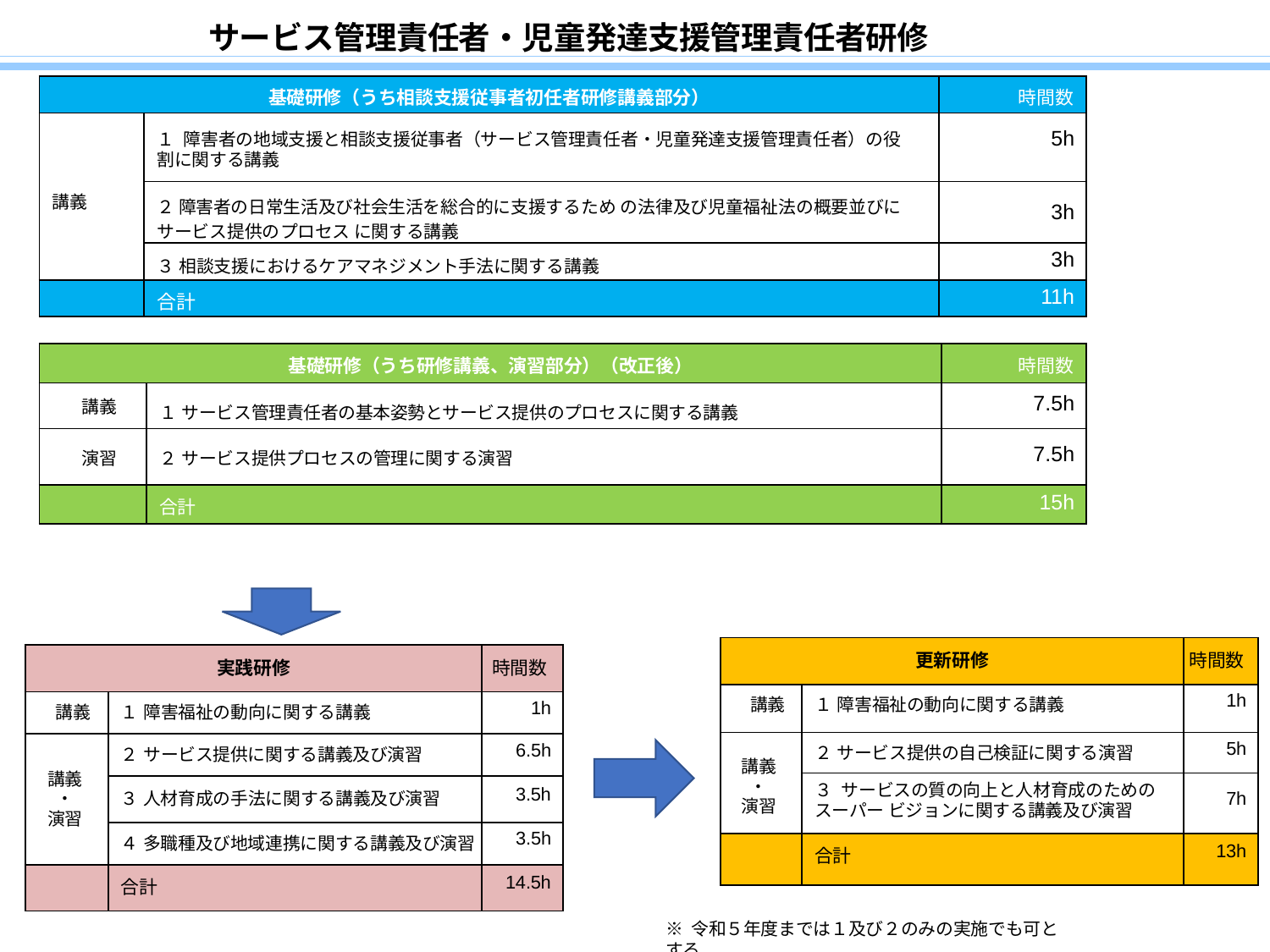

# サービス管理責任者・児童発達支援管理責任者研修

| 基礎研修（うち相談支援従事者初任者研修講義部分） |  | 時間数 |
| --- | --- | --- |
| 講義 | １ 障害者の地域支援と相談支援従事者（サービス管理責任者・児童発達支援管理責任者）の役割に関する講義 | 5h |
|  | ２ 障害者の日常生活及び社会生活を総合的に支援するため の法律及び児童福祉法の概要並びにサービス提供のプロセス に関する講義 | 3h |
|  | ３ 相談支援におけるケアマネジメント手法に関する講義 | 3h |
|  | 合計 | 11h |
| 基礎研修（うち研修講義、演習部分）（改正後） |  | 時間数 |
| --- | --- | --- |
| 講義 | １ サービス管理責任者の基本姿勢とサービス提供のプロセスに関する講義 | 7.5h |
| 演習 | ２ サービス提供プロセスの管理に関する演習 | 7.5h |
|  | 合計 | 15h |

| 更新研修 |  | 時間数 |
| --- | --- | --- |
| 講義 | １ 障害福祉の動向に関する講義 | 1h |
| 講義 ・ 演習 | ２ サービス提供の自己検証に関する演習 | 5h |
|  | ３ サービスの質の向上と人材育成のためのスーパー ビジョンに関する講義及び演習 | 7h |
|  | 合計 | 13h |
| 実践研修 |  | 時間数 |
| --- | --- | --- |
| 講義 | １ 障害福祉の動向に関する講義 | 1h |
| 講義 ・ 演習 | ２ サービス提供に関する講義及び演習 | 6.5h |
|  | ３ 人材育成の手法に関する講義及び演習 | 3.5h |
|  | ４ 多職種及び地域連携に関する講義及び演習 | 3.5h |
|  | 合計 | 14.5h |

※ 令和５年度までは１及び２のみの実施でも可とする